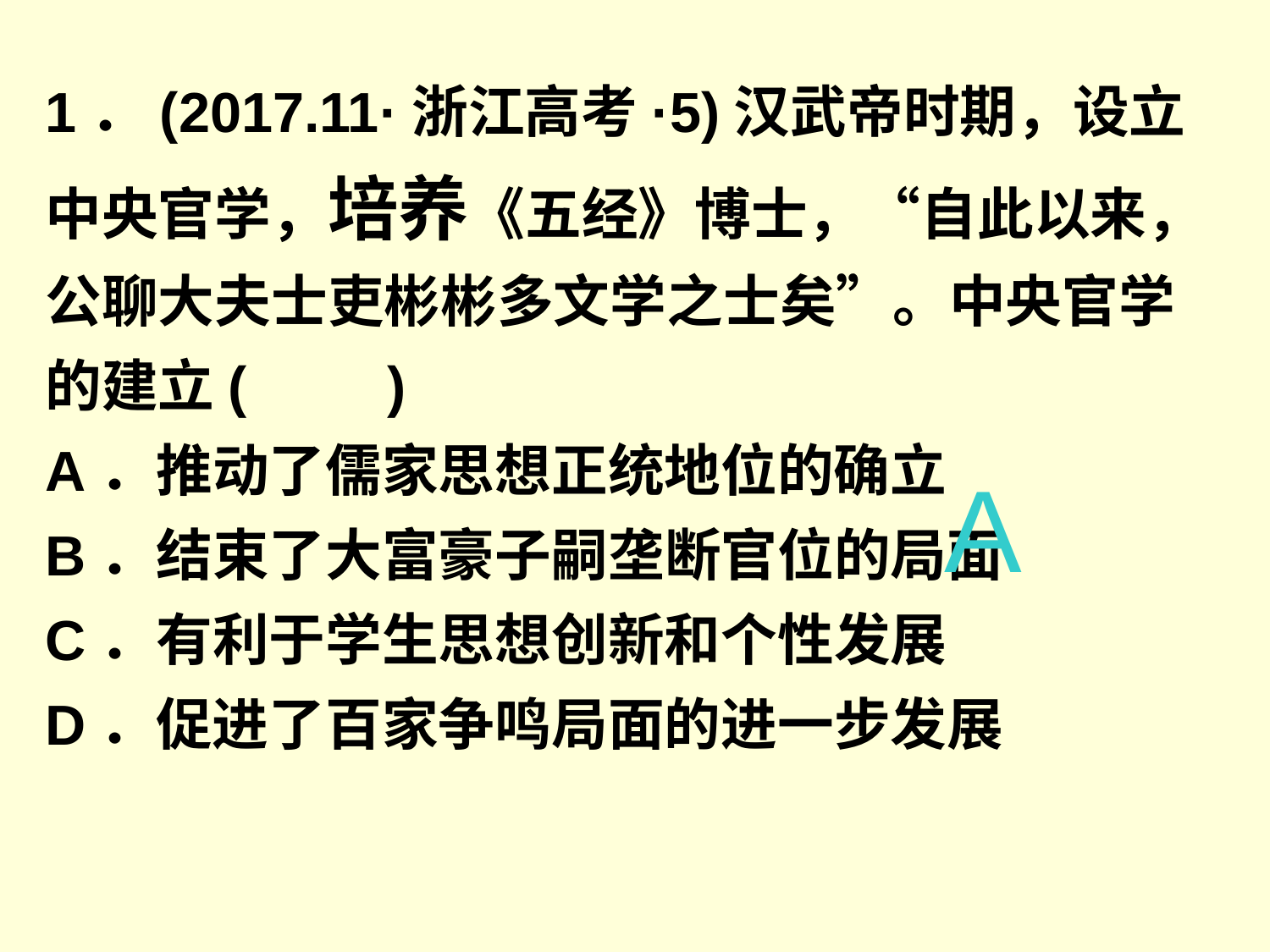

1．(2017.11·浙江高考·5)汉武帝时期，设立中央官学，培养《五经》博士，“自此以来，公聊大夫士吏彬彬多文学之士矣”。中央官学的建立(　　)
A．推动了儒家思想正统地位的确立
B．结束了大富豪子嗣垄断官位的局面
C．有利于学生思想创新和个性发展
D．促进了百家争鸣局面的进一步发展
A